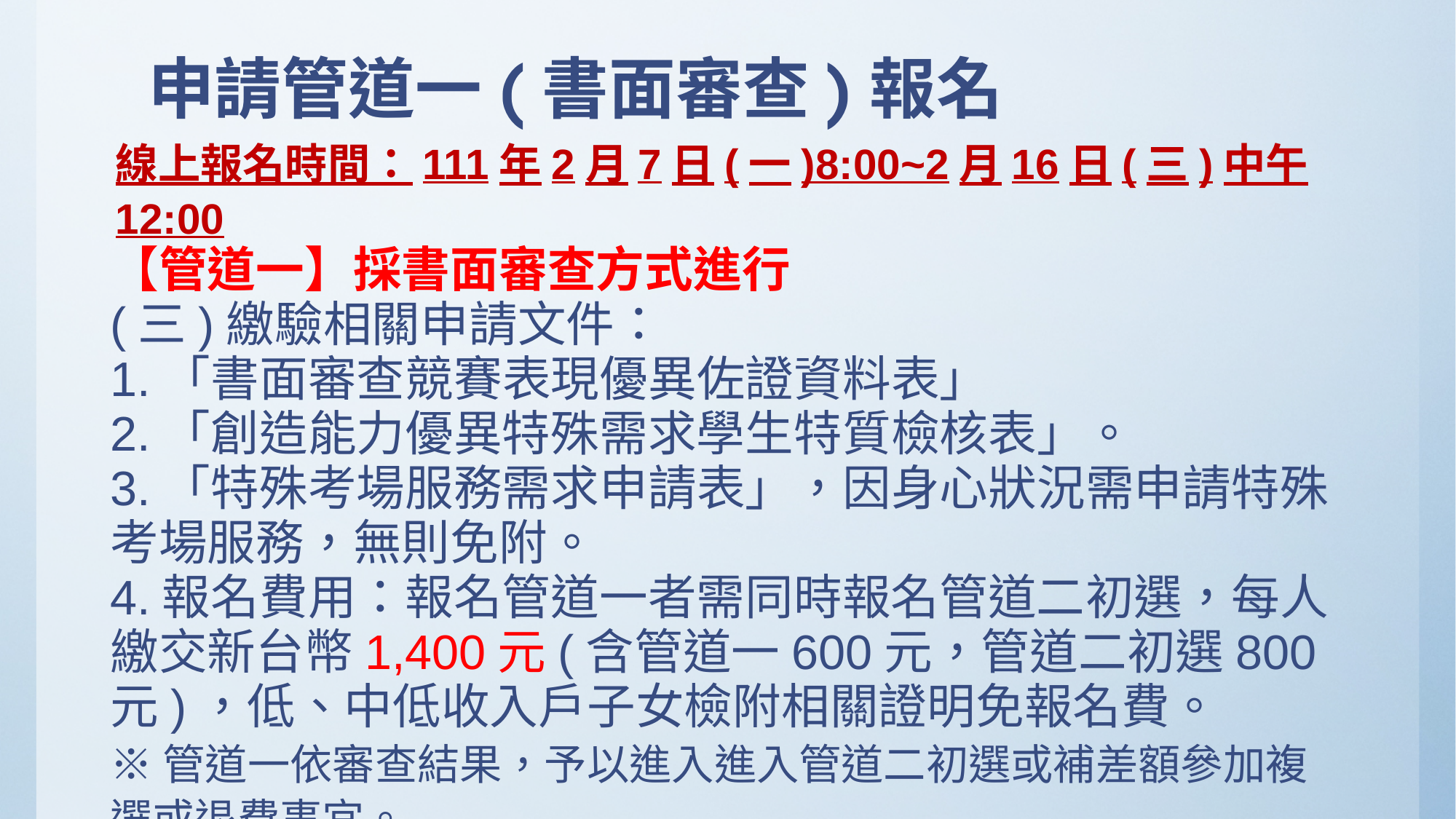

# 申請管道一(書面審查)報名
線上報名時間：111年2月7日(一)8:00~2月16日(三)中午12:00
【管道一】採書面審查方式進行
(三)繳驗相關申請文件：
1.「書面審查競賽表現優異佐證資料表」
2.「創造能力優異特殊需求學生特質檢核表」。
3.「特殊考場服務需求申請表」，因身心狀況需申請特殊考場服務，無則免附。
4.報名費用：報名管道一者需同時報名管道二初選，每人繳交新台幣1,400元(含管道一600元，管道二初選800元)，低、中低收入戶子女檢附相關證明免報名費。
※管道一依審查結果，予以進入進入管道二初選或補差額參加複選或退費事宜。